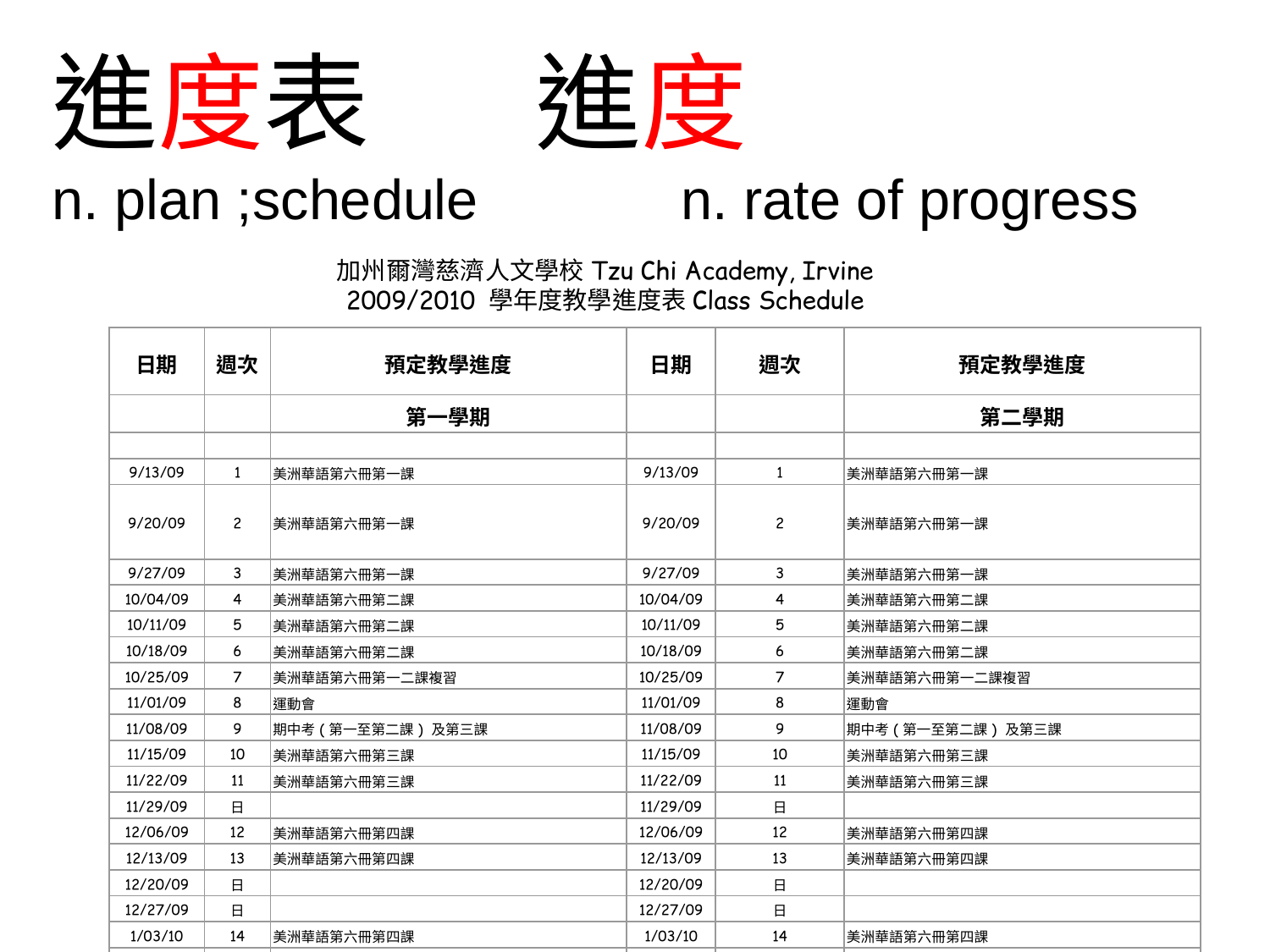

進度表       進度
n. plan ;schedule             n. rate of progress
加州爾灣慈濟人文學校Tzu Chi Academy, Irvine
2009/2010 學年度教學進度表Class Schedule
| 日期 | 週次 | 預定教學進度 | 日期 | 週次 | 預定教學進度 |
| --- | --- | --- | --- | --- | --- |
|  |  | 第一學期 |  |  | 第二學期 |
|  |  |  |  |  |  |
| 9/13/09 | 1 | 美洲華語第六冊第一課 | 9/13/09 | 1 | 美洲華語第六冊第一課 |
| 9/20/09 | 2 | 美洲華語第六冊第一課 | 9/20/09 | 2 | 美洲華語第六冊第一課 |
| 9/27/09 | 3 | 美洲華語第六冊第一課 | 9/27/09 | 3 | 美洲華語第六冊第一課 |
| 10/04/09 | 4 | 美洲華語第六冊第二課 | 10/04/09 | 4 | 美洲華語第六冊第二課 |
| 10/11/09 | 5 | 美洲華語第六冊第二課 | 10/11/09 | 5 | 美洲華語第六冊第二課 |
| 10/18/09 | 6 | 美洲華語第六冊第二課 | 10/18/09 | 6 | 美洲華語第六冊第二課 |
| 10/25/09 | 7 | 美洲華語第六冊第一二課複習 | 10/25/09 | 7 | 美洲華語第六冊第一二課複習 |
| 11/01/09 | 8 | 運動會 | 11/01/09 | 8 | 運動會 |
| 11/08/09 | 9 | 期中考(第一至第二課) 及第三課 | 11/08/09 | 9 | 期中考(第一至第二課) 及第三課 |
| 11/15/09 | 10 | 美洲華語第六冊第三課 | 11/15/09 | 10 | 美洲華語第六冊第三課 |
| 11/22/09 | 11 | 美洲華語第六冊第三課 | 11/22/09 | 11 | 美洲華語第六冊第三課 |
| 11/29/09 | 日 |  | 11/29/09 | 日 |  |
| 12/06/09 | 12 | 美洲華語第六冊第四課 | 12/06/09 | 12 | 美洲華語第六冊第四課 |
| 12/13/09 | 13 | 美洲華語第六冊第四課 | 12/13/09 | 13 | 美洲華語第六冊第四課 |
| 12/20/09 | 日 |  | 12/20/09 | 日 |  |
| 12/27/09 | 日 |  | 12/27/09 | 日 |  |
| 1/03/10 | 14 | 美洲華語第六冊第四課 | 1/03/10 | 14 | 美洲華語第六冊第四課 |
| 1/10/10 | 15 | 美洲華語第六冊第三四課複習 | 1/10/10 | 15 | 美洲華語第六冊第三四課複習 |
| 1/17/10 | 日 |  | 1/17/10 | 日 |  |
| 1/24/10 | 16 | 期末考(第一至第四課) 及第五課 | 1/24/10 | 16 | 期末考(第一至第四課) 及第五課 |
| 1/31/10 | 17 | 美洲華語第六冊第五課 | 1/31/10 | 17 | 美洲華語第六冊第五課 |